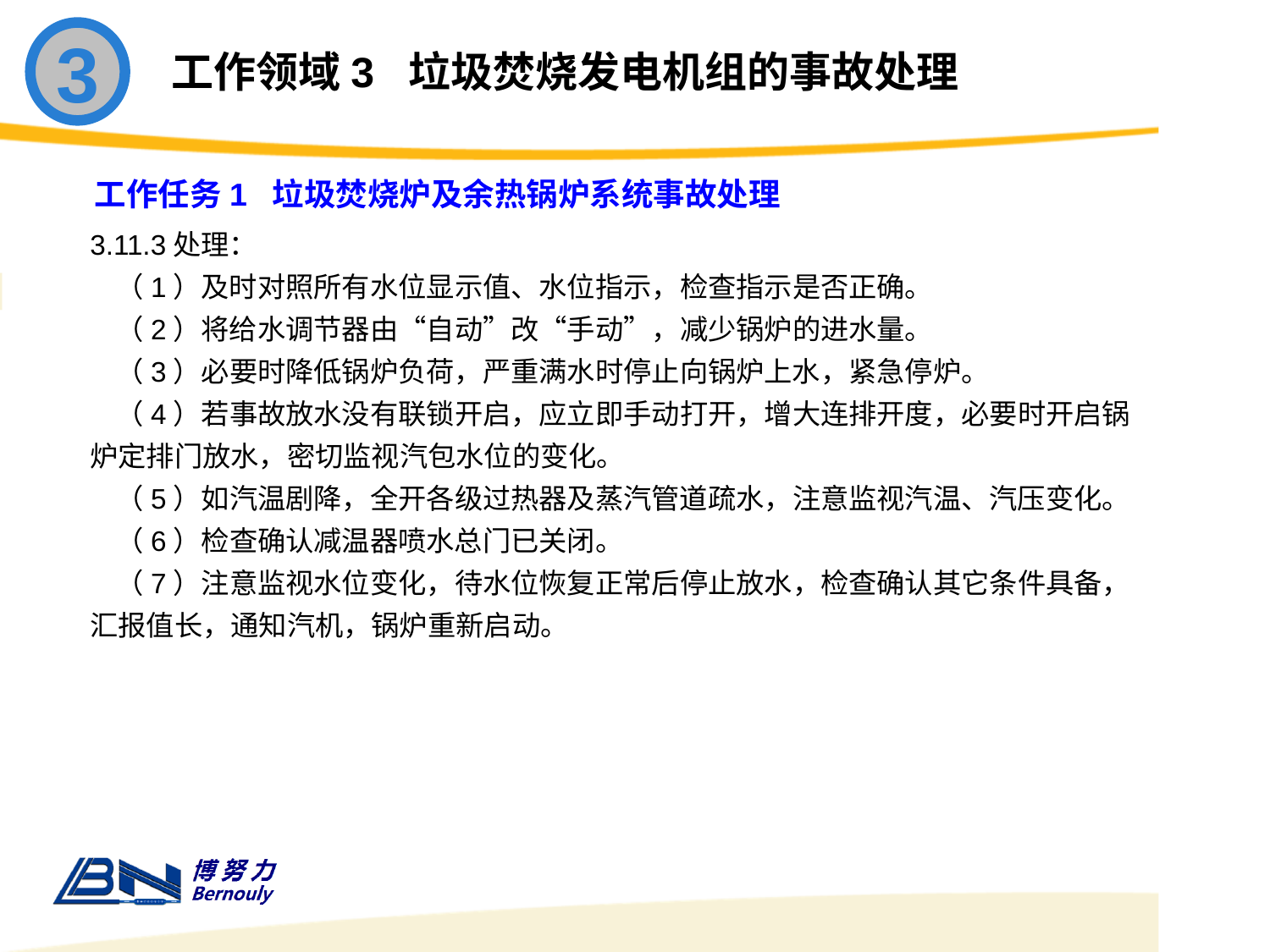

3
工作领域3  垃圾焚烧发电机组的事故处理
工作任务1  垃圾焚烧炉及余热锅炉系统事故处理
3.11.3处理：
   （1）及时对照所有水位显示值、水位指示，检查指示是否正确。
   （2）将给水调节器由“自动”改“手动”，减少锅炉的进水量。
   （3）必要时降低锅炉负荷，严重满水时停止向锅炉上水，紧急停炉。
   （4）若事故放水没有联锁开启，应立即手动打开，增大连排开度，必要时开启锅炉定排门放水，密切监视汽包水位的变化。
   （5）如汽温剧降，全开各级过热器及蒸汽管道疏水，注意监视汽温、汽压变化。
   （6）检查确认减温器喷水总门已关闭。
   （7）注意监视水位变化，待水位恢复正常后停止放水，检查确认其它条件具备，汇报值长，通知汽机，锅炉重新启动。